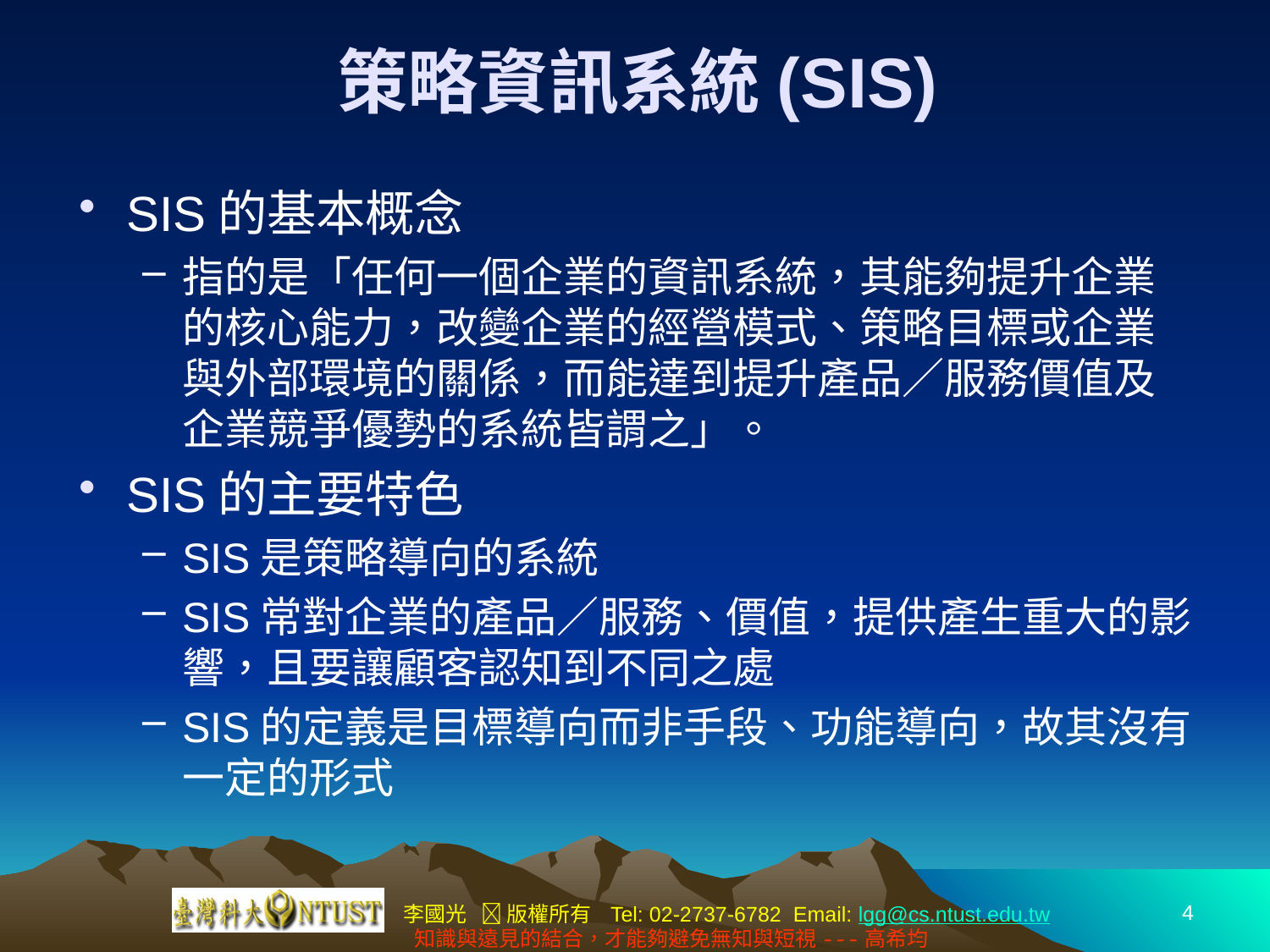

# 策略資訊系統(SIS)
SIS的基本概念
指的是「任何一個企業的資訊系統，其能夠提升企業的核心能力，改變企業的經營模式、策略目標或企業與外部環境的關係，而能達到提升產品／服務價值及企業競爭優勢的系統皆謂之」。
SIS的主要特色
SIS是策略導向的系統
SIS常對企業的產品／服務、價值，提供產生重大的影響，且要讓顧客認知到不同之處
SIS的定義是目標導向而非手段、功能導向，故其沒有一定的形式
4